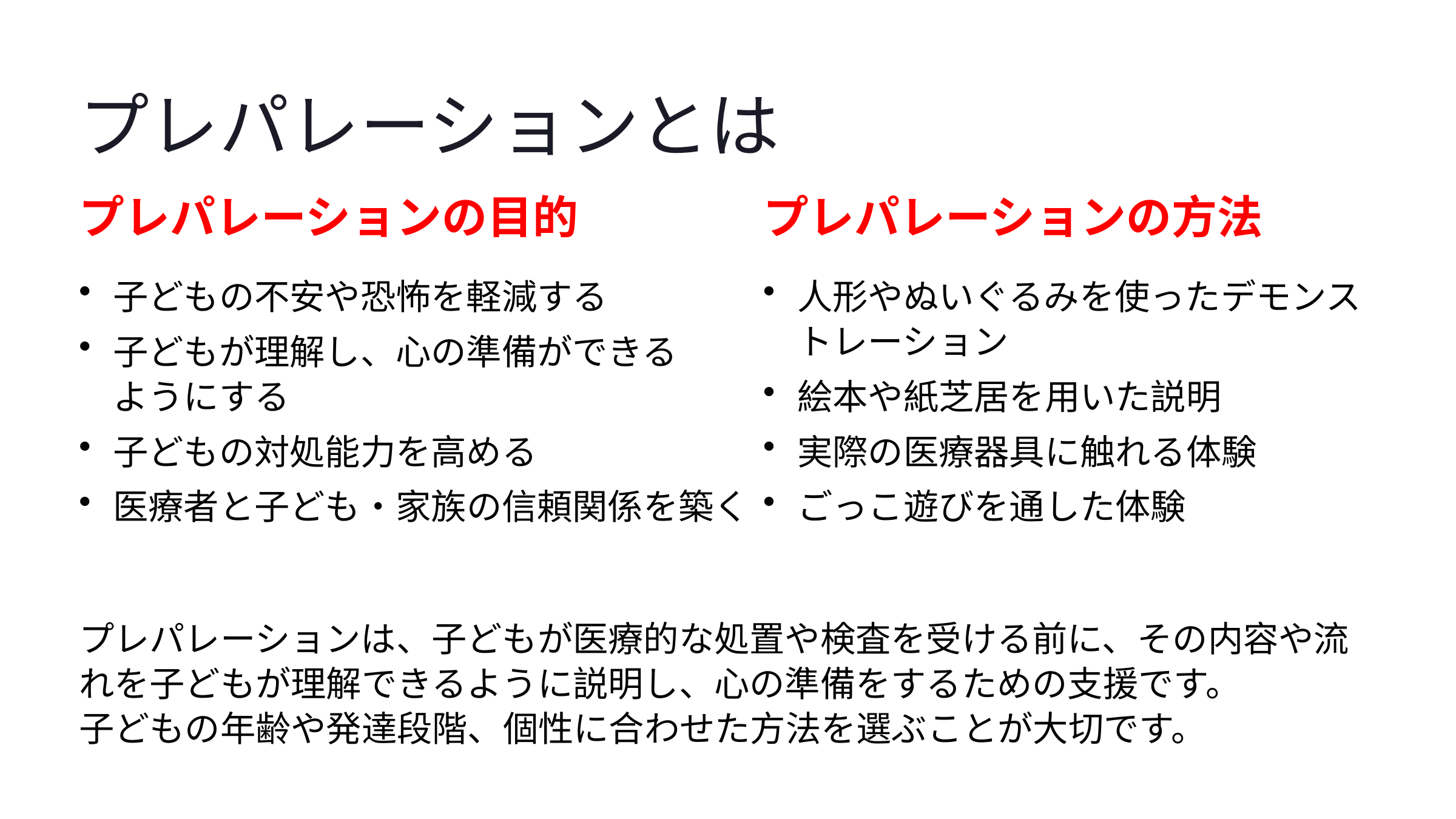

プレパレーションとは
プレパレーションの目的
プレパレーションの方法
子どもの不安や恐怖を軽減する
人形やぬいぐるみを使ったデモンストレーション
子どもが理解し、心の準備ができるようにする
絵本や紙芝居を用いた説明
子どもの対処能力を高める
実際の医療器具に触れる体験
医療者と子ども・家族の信頼関係を築く
ごっこ遊びを通した体験
プレパレーションは、子どもが医療的な処置や検査を受ける前に、その内容や流れを子どもが理解できるように説明し、心の準備をするための支援です。
子どもの年齢や発達段階、個性に合わせた方法を選ぶことが大切です。